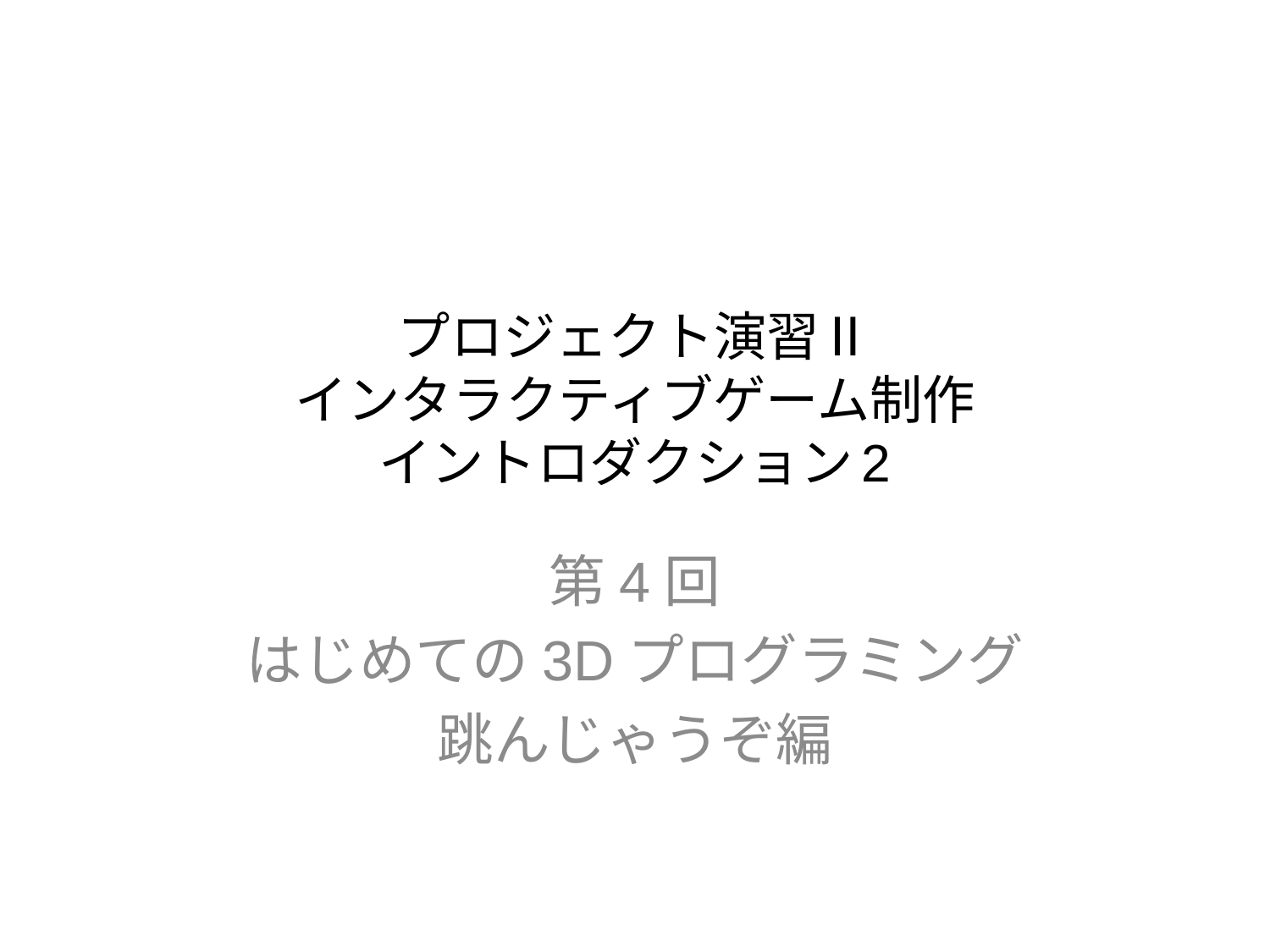

# プロジェクト演習Ⅱ インタラクティブゲーム制作 イントロダクション2
第4回
はじめての3Dプログラミング
跳んじゃうぞ編